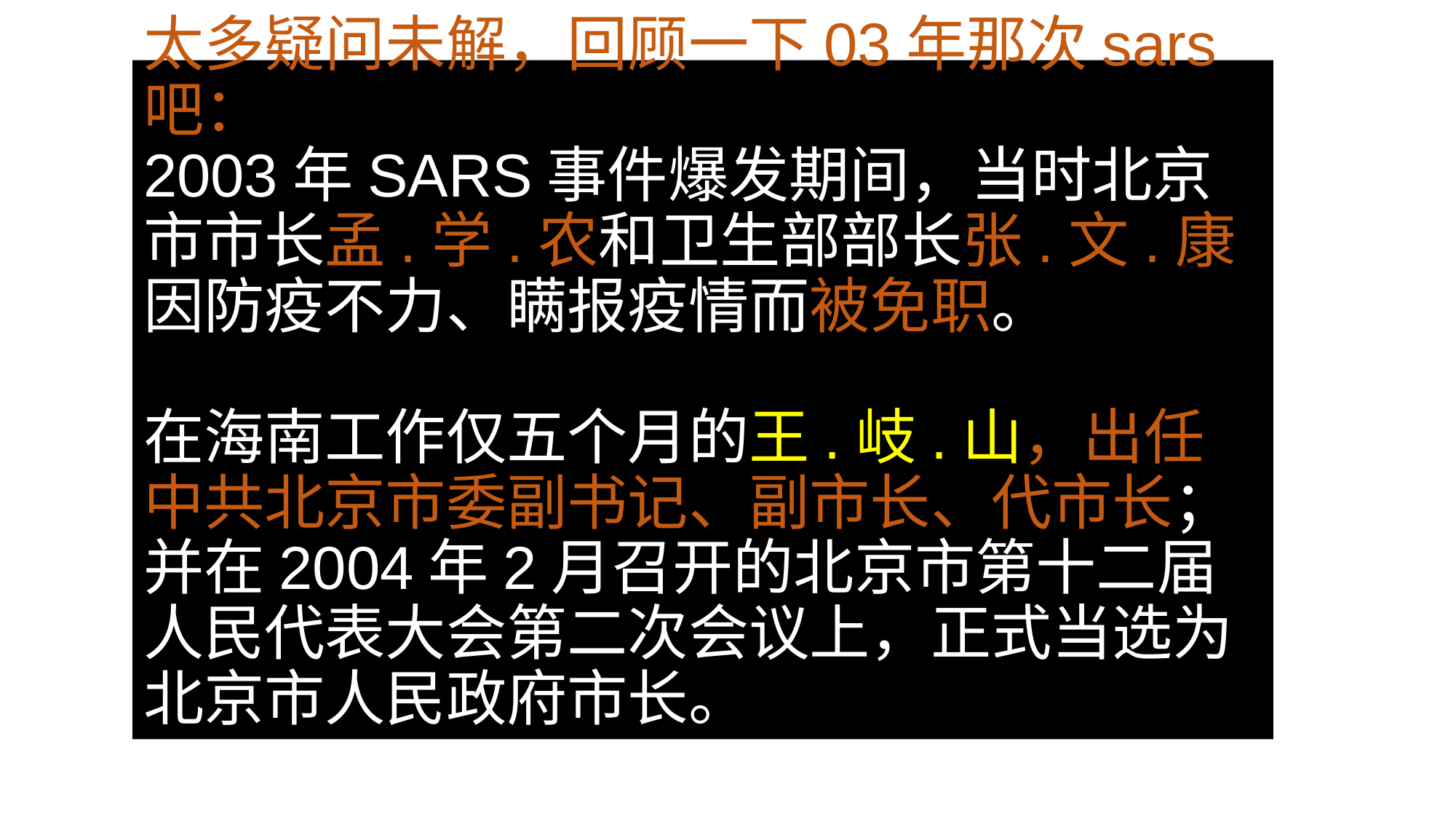

# 太多疑问未解，回顾一下03年那次sars吧： 2003年SARS事件爆发期间，当时北京市市长孟.学.农和卫生部部长张.文.康因防疫不力、瞒报疫情而被免职。 在海南工作仅五个月的王.岐.山，出任中共北京市委副书记、副市长、代市长；并在2004年2月召开的北京市第十二届人民代表大会第二次会议上，正式当选为北京市人民政府市长。